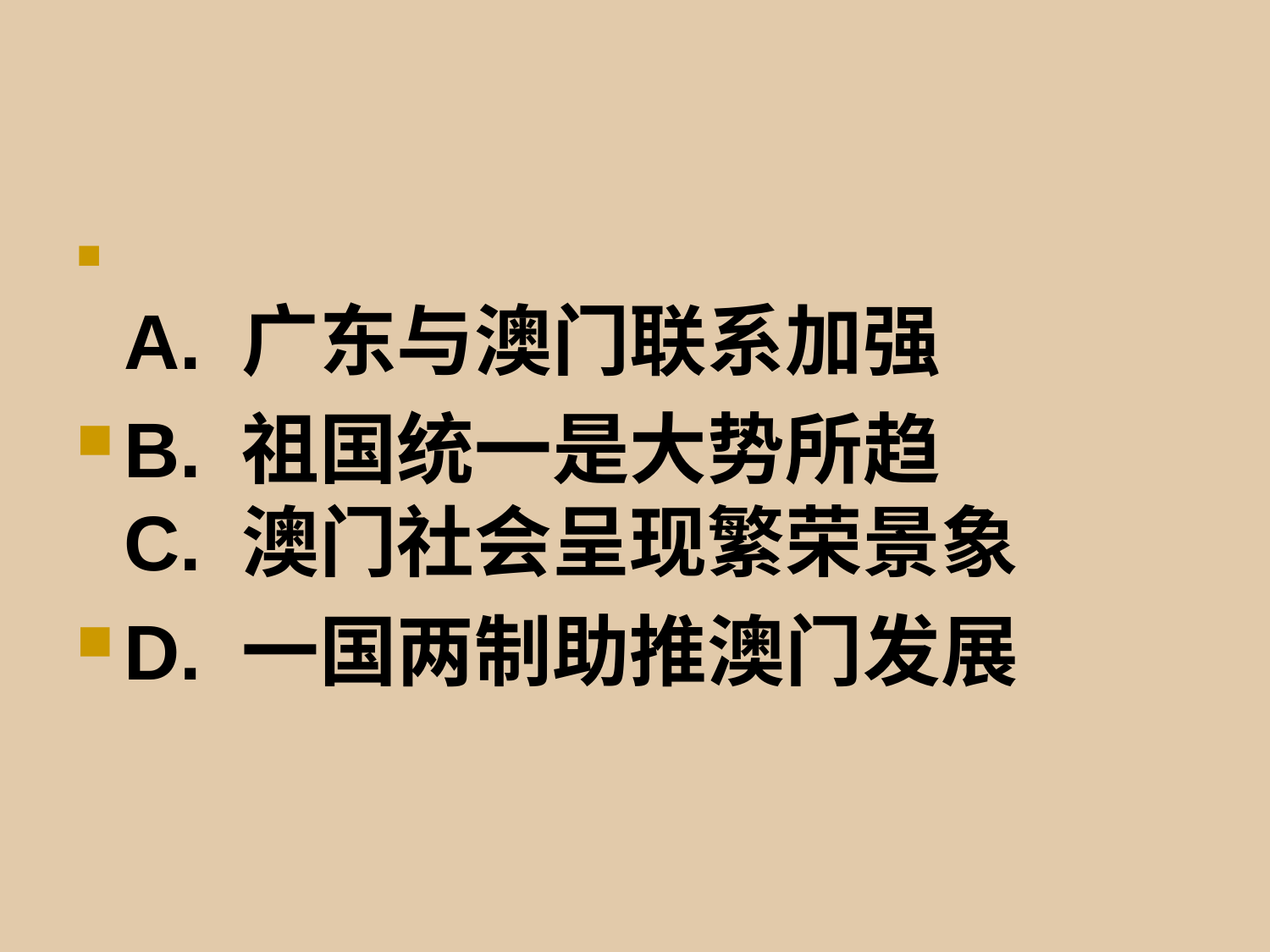

#
A. 广东与澳门联系加强
B. 祖国统一是大势所趋
C. 澳门社会呈现繁荣景象
D. 一国两制助推澳门发展